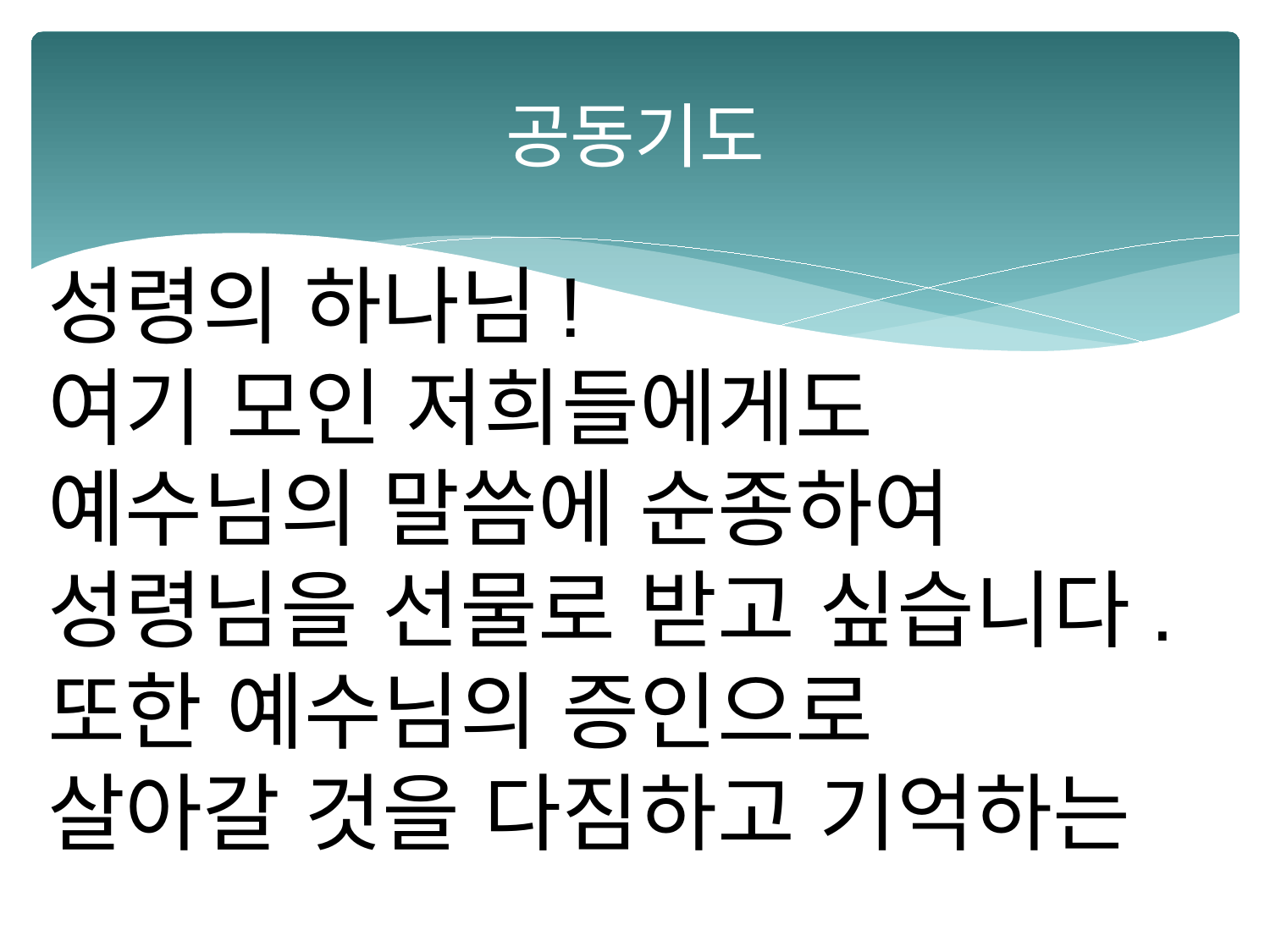

# 공동기도

성령의 하나님!
여기 모인 저희들에게도
예수님의 말씀에 순종하여
성령님을 선물로 받고 싶습니다.
또한 예수님의 증인으로
살아갈 것을 다짐하고 기억하는